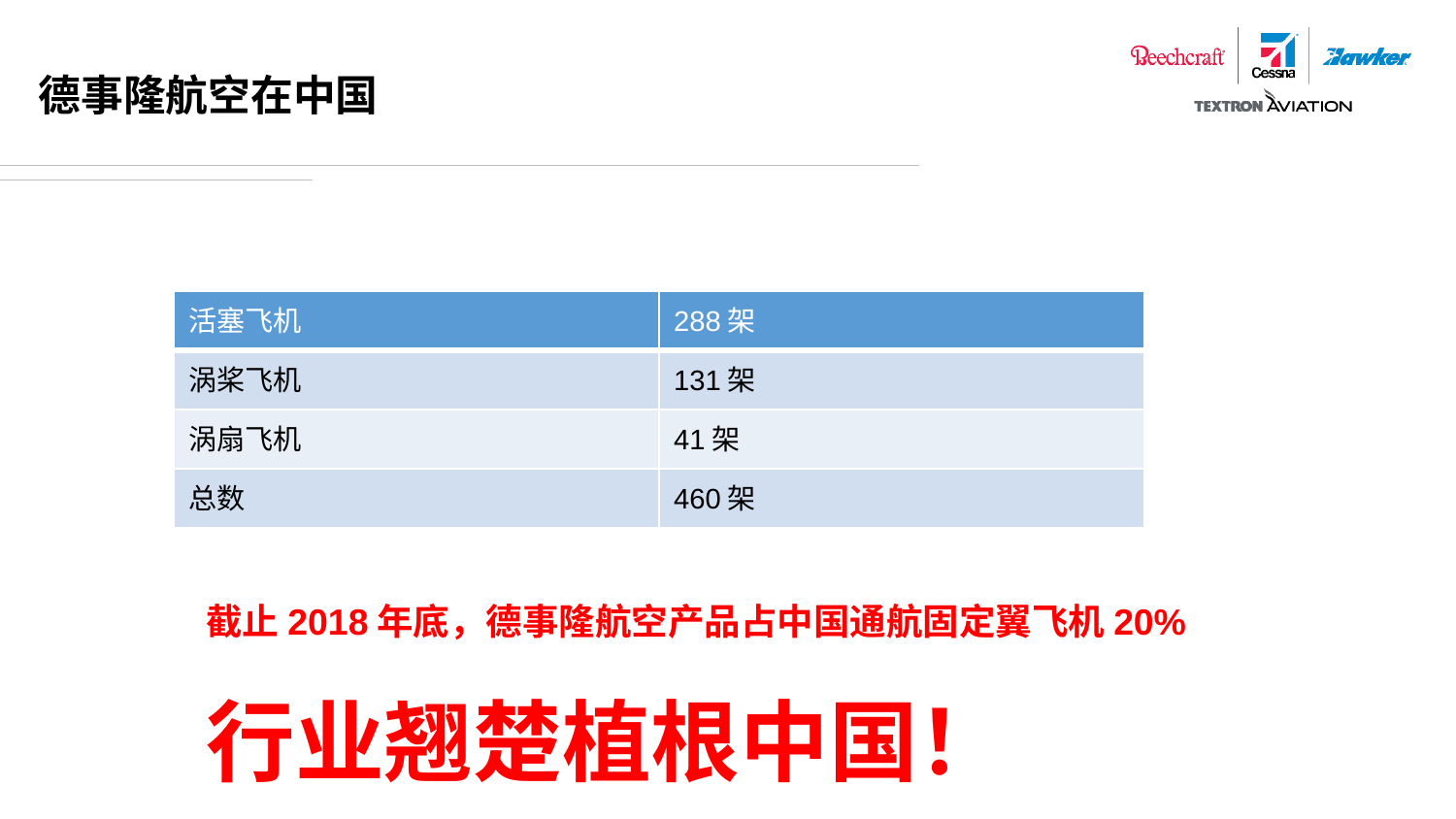

德事隆航空在中国
| 活塞飞机 | 288架 |
| --- | --- |
| 涡桨飞机 | 131架 |
| 涡扇飞机 | 41架 |
| 总数 | 460架 |
截止2018年底，德事隆航空产品占中国通航固定翼飞机20%

行业翘楚植根中国！